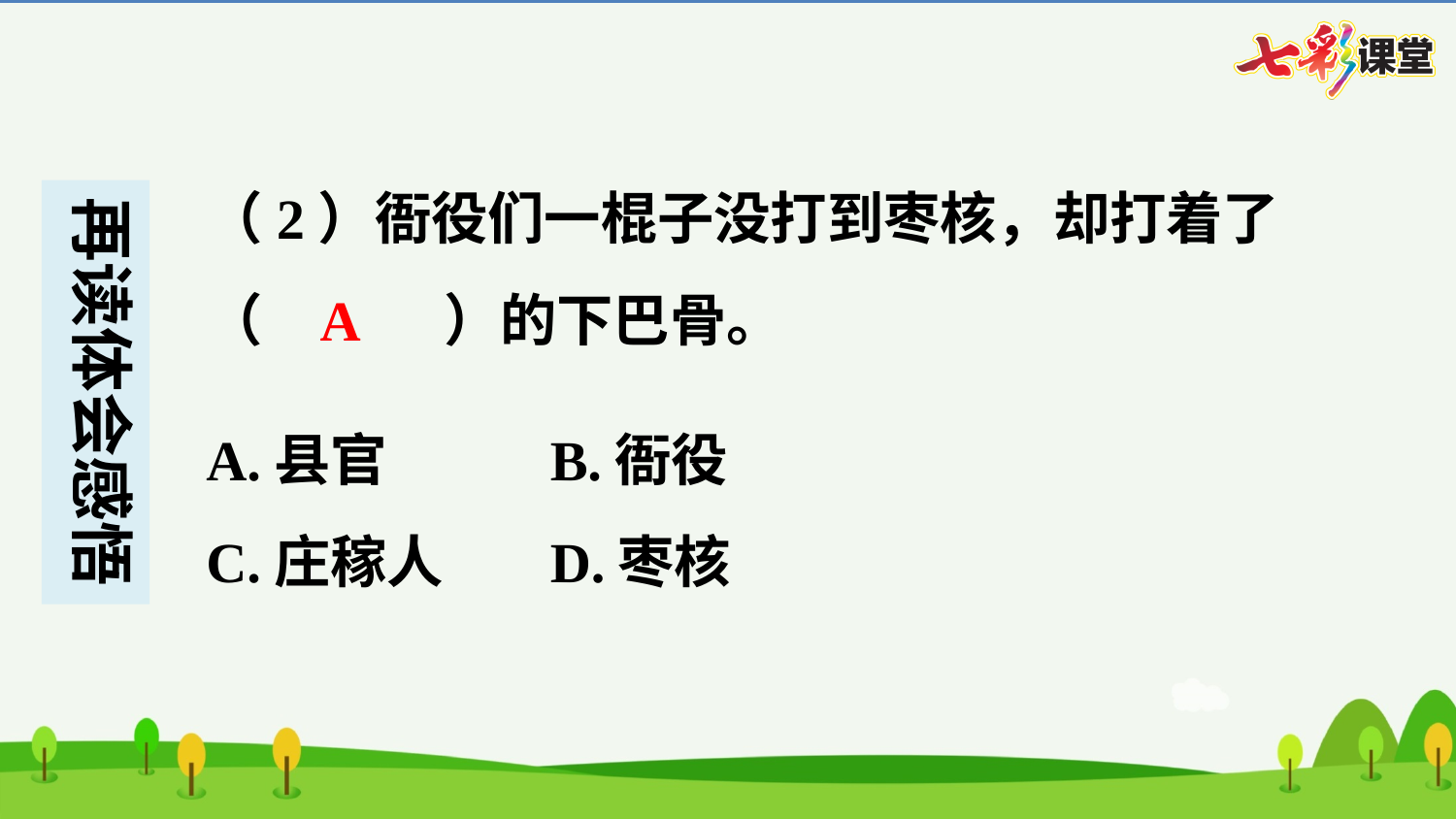

（2）衙役们一棍子没打到枣核，却打着了（　A　）的下巴骨。
A
| A.县官 | B.衙役 |
| --- | --- |
| C.庄稼人 | D.枣核 |